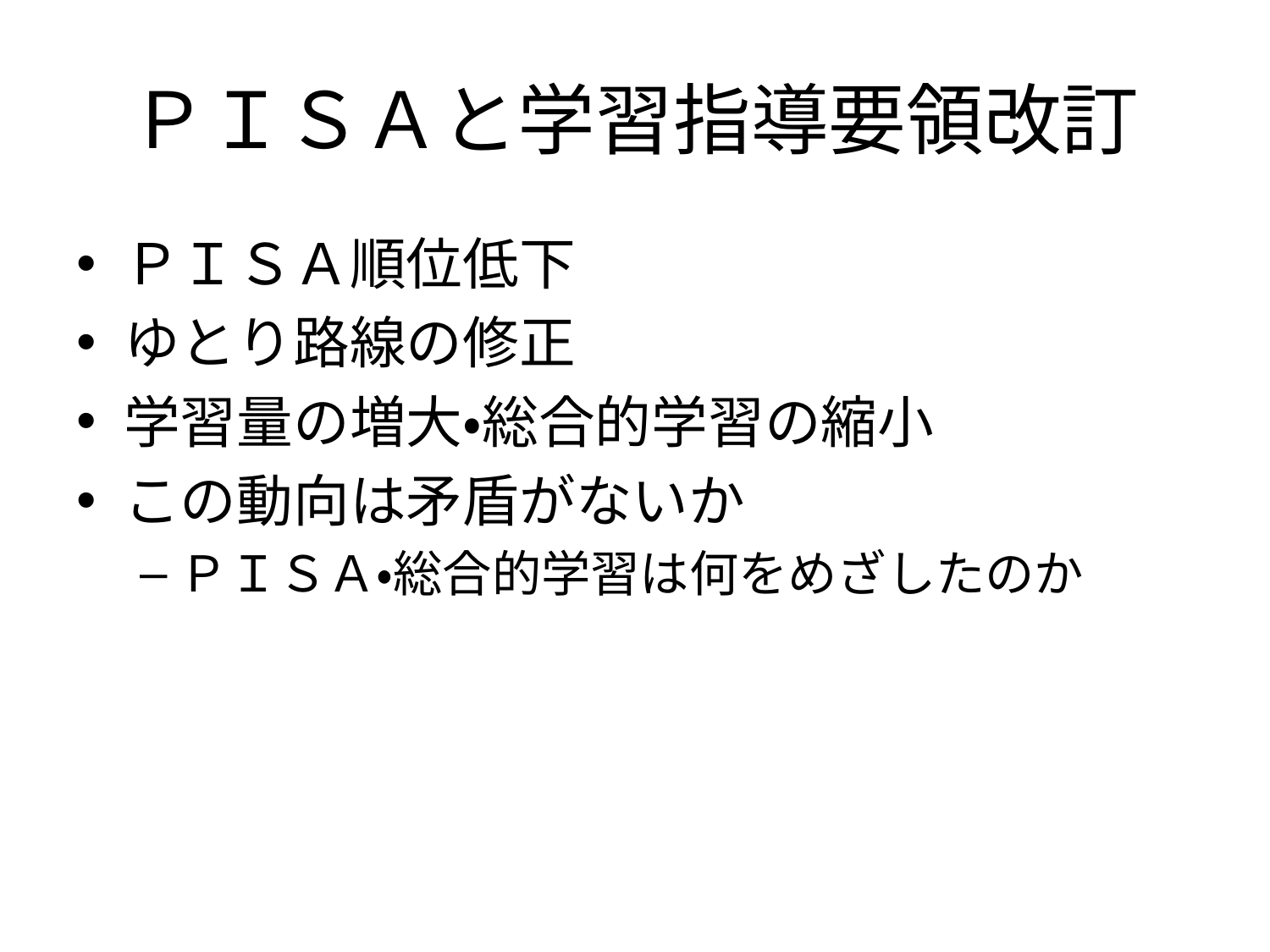

# ＰＩＳＡと学習指導要領改訂
ＰＩＳＡ順位低下
ゆとり路線の修正
学習量の増大・総合的学習の縮小
この動向は矛盾がないか
ＰＩＳＡ・総合的学習は何をめざしたのか